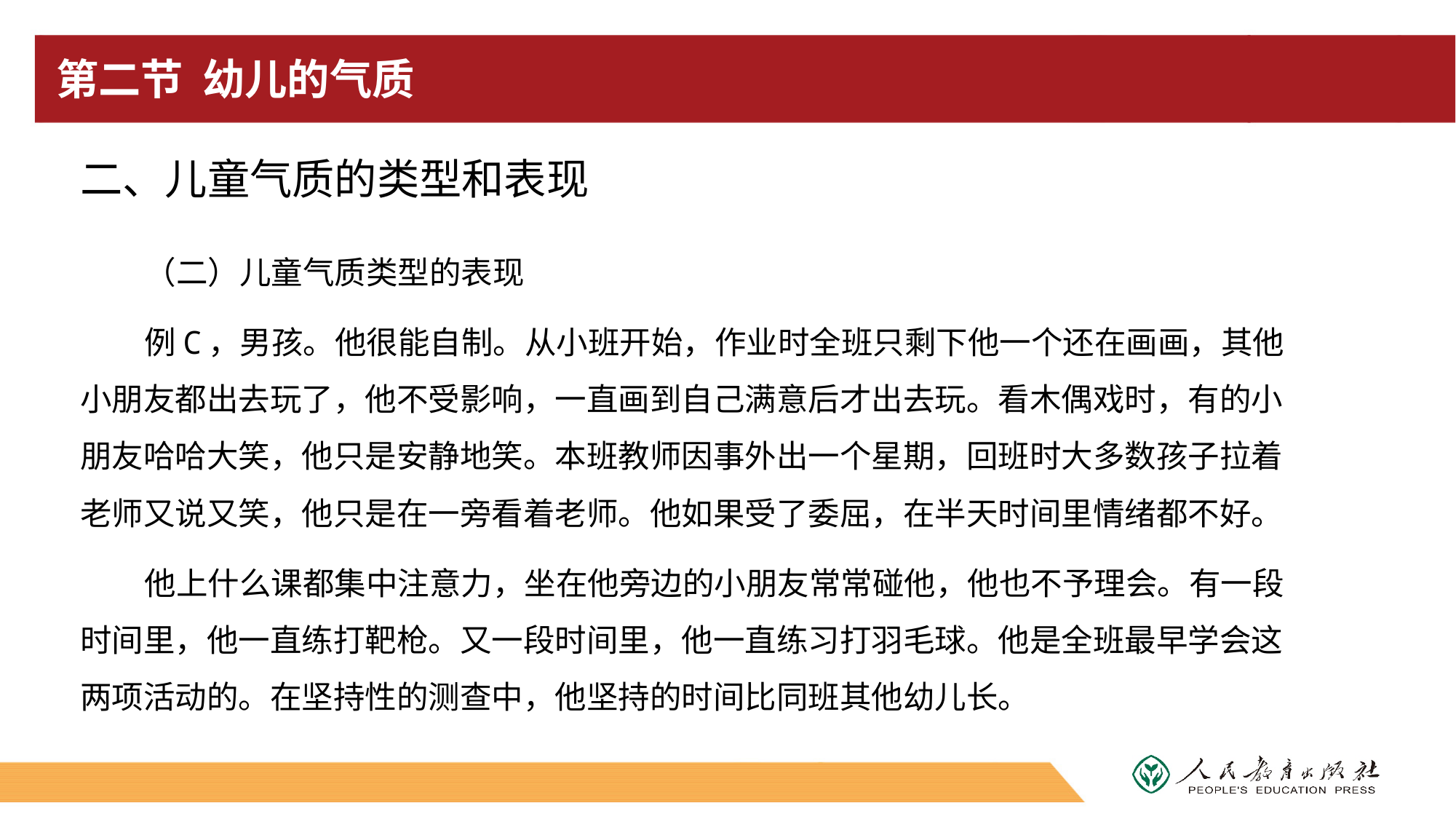

# 第二节  幼儿的气质
二、儿童气质的类型和表现
（二）儿童气质类型的表现
例C，男孩。他很能自制。从小班开始，作业时全班只剩下他一个还在画画，其他小朋友都出去玩了，他不受影响，一直画到自己满意后才出去玩。看木偶戏时，有的小朋友哈哈大笑，他只是安静地笑。本班教师因事外出一个星期，回班时大多数孩子拉着老师又说又笑，他只是在一旁看着老师。他如果受了委屈，在半天时间里情绪都不好。
他上什么课都集中注意力，坐在他旁边的小朋友常常碰他，他也不予理会。有一段时间里，他一直练打靶枪。又一段时间里，他一直练习打羽毛球。他是全班最早学会这两项活动的。在坚持性的测查中，他坚持的时间比同班其他幼儿长。